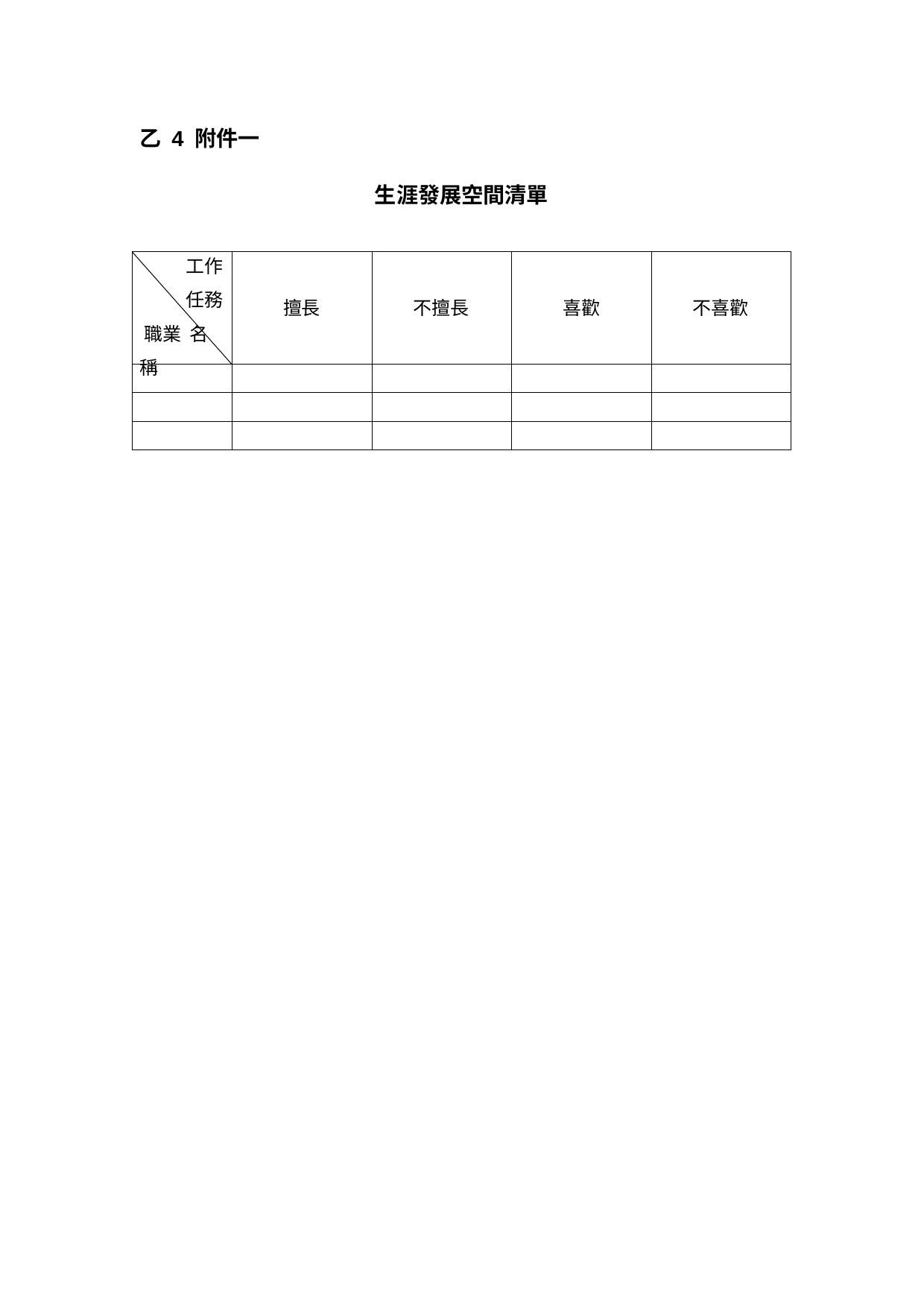

乙 4 附件一

生涯發展空間清單
| 工作 任務 職業 名稱 | 擅長 | 不擅長 | 喜歡 | 不喜歡 |
| --- | --- | --- | --- | --- |
|  |  |  |  |  |
|  |  |  |  |  |
|  |  |  |  |  |